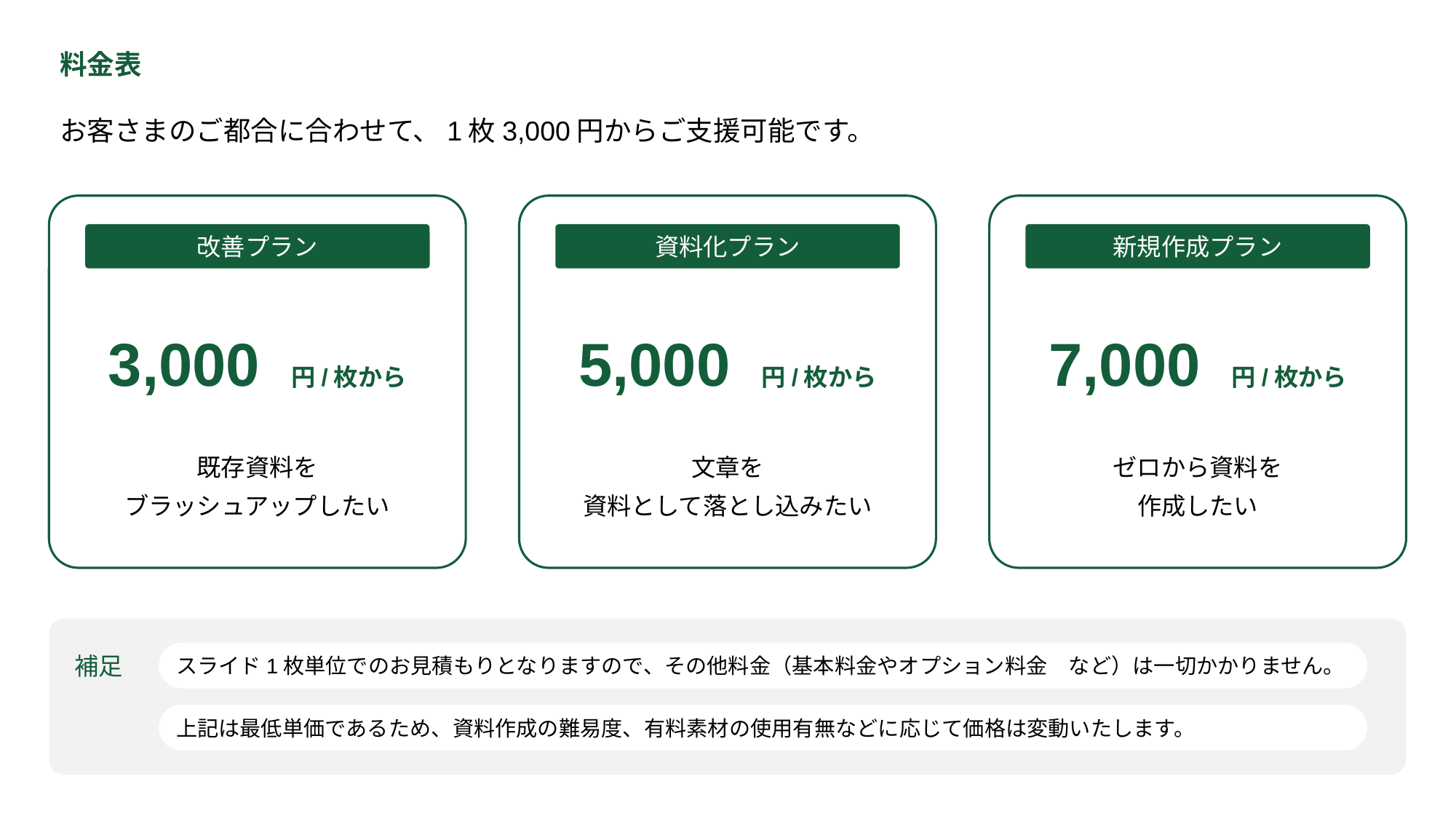

料金表
お客さまのご都合に合わせて、1枚3,000円からご支援可能です。

改善プラン
3,000 円/枚から
既存資料を
ブラッシュアップしたい

資料化プラン
5,000 円/枚から
文章を
資料として落とし込みたい

新規作成プラン
7,000 円/枚から
ゼロから資料を
作成したい

補足
スライド1枚単位でのお見積もりとなりますので、その他料金（基本料金やオプション料金　など）は一切かかりません。
上記は最低単価であるため、資料作成の難易度、有料素材の使用有無などに応じて価格は変動いたします。